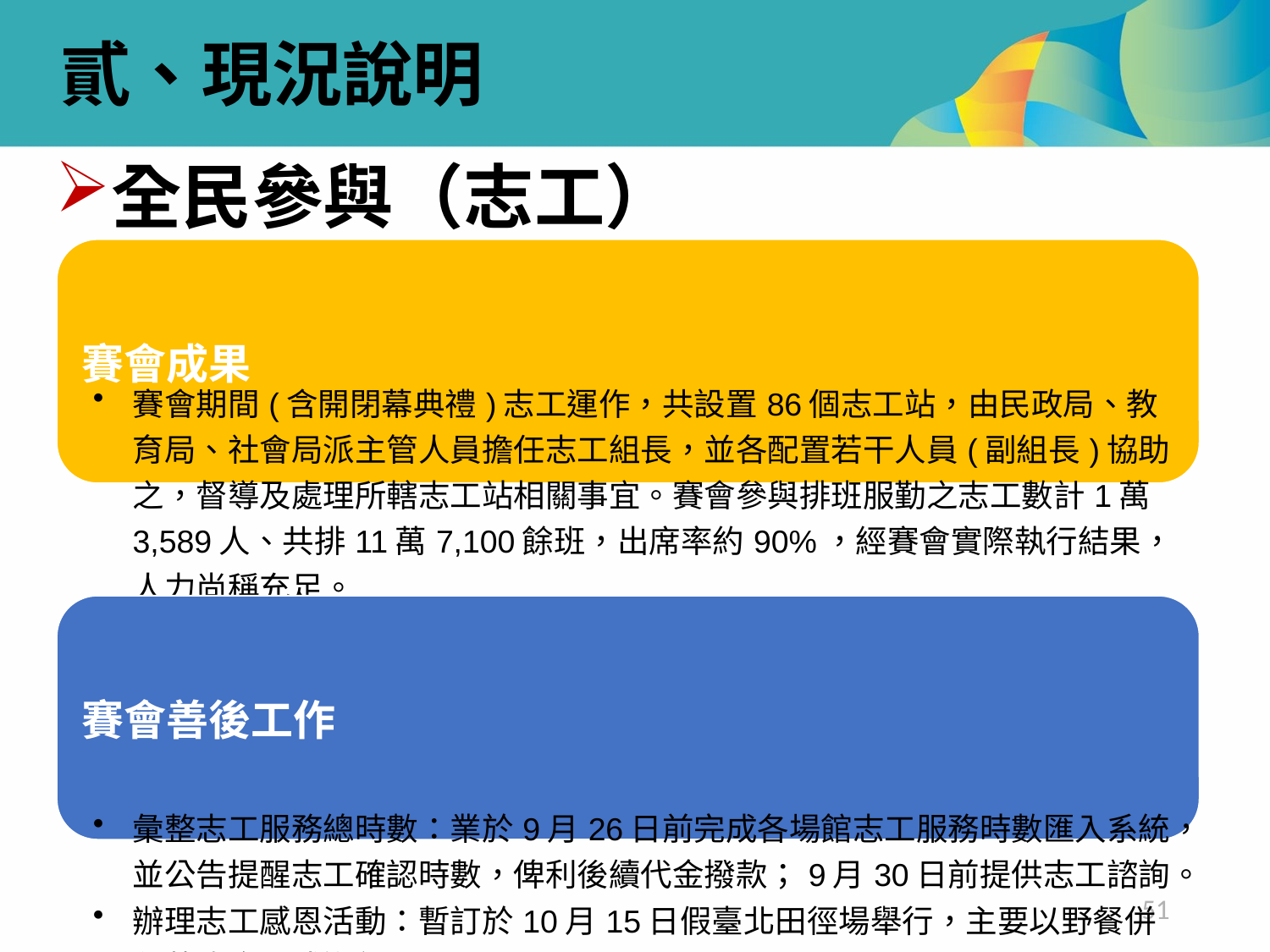

貳、現況說明
全民參與（志工）
賽會成果
賽會期間(含開閉幕典禮)志工運作，共設置86個志工站，由民政局、教育局、社會局派主管人員擔任志工組長，並各配置若干人員(副組長)協助之，督導及處理所轄志工站相關事宜。賽會參與排班服勤之志工數計1萬3,589人、共排11萬7,100餘班，出席率約90%，經賽會實際執行結果，人力尚稱充足。
彙整志工服務總時數：業於9月26日前完成各場館志工服務時數匯入系統，並公告提醒志工確認時數，俾利後續代金撥款；9月30日前提供志工諮詢。
本屆世大運共有142位國際志工參與，成員來自4大洲、分屬39個國家、包含33種語言。
賽會善後工作
51